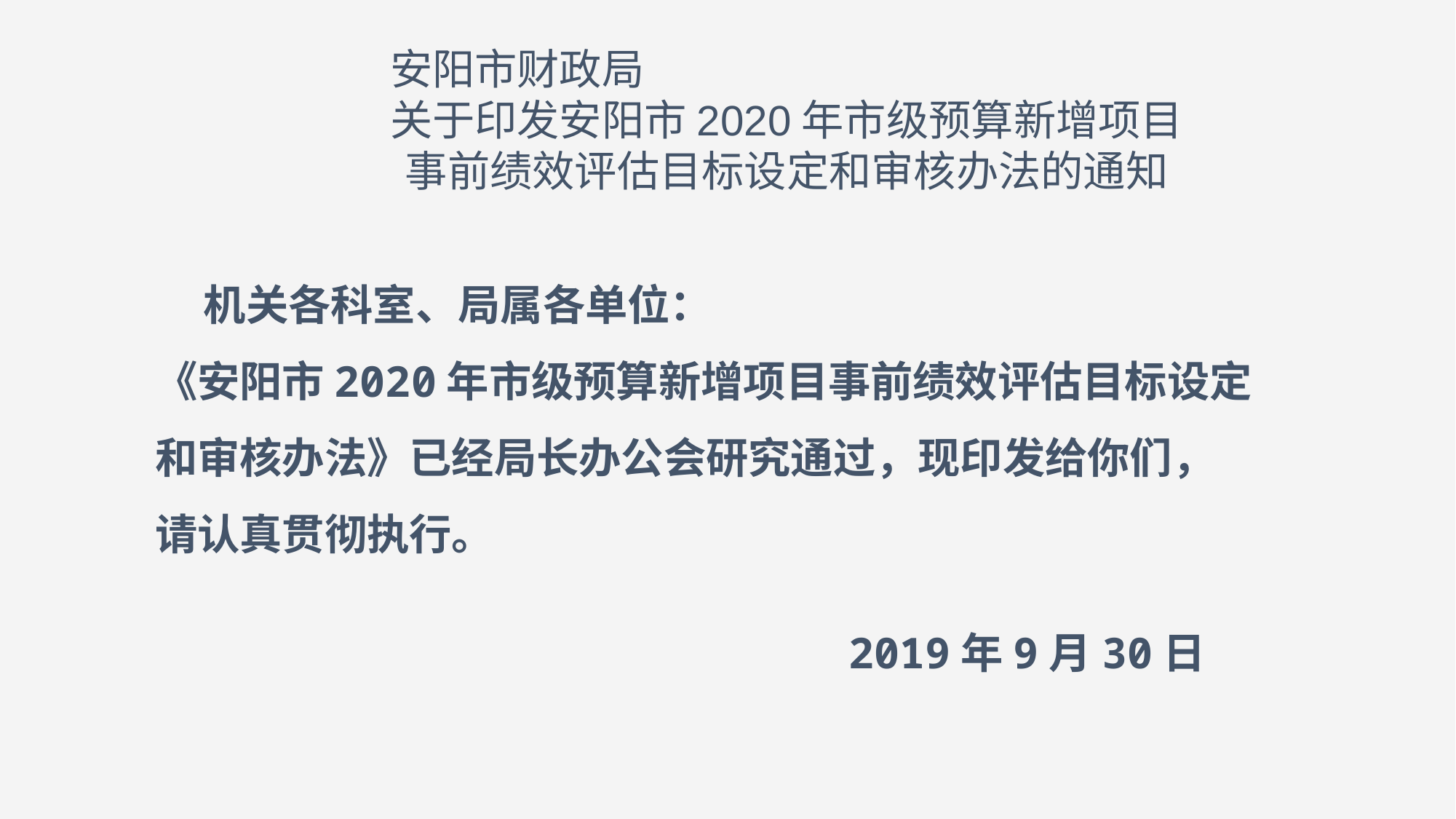

安阳市财政局关于印发安阳市2020年市级预算新增项目事前绩效评估目标设定和审核办法的通知
    机关各科室、局属各单位：
《安阳市2020年市级预算新增项目事前绩效评估目标设定和审核办法》已经局长办公会研究通过，现印发给你们，请认真贯彻执行。

2019年9月30日